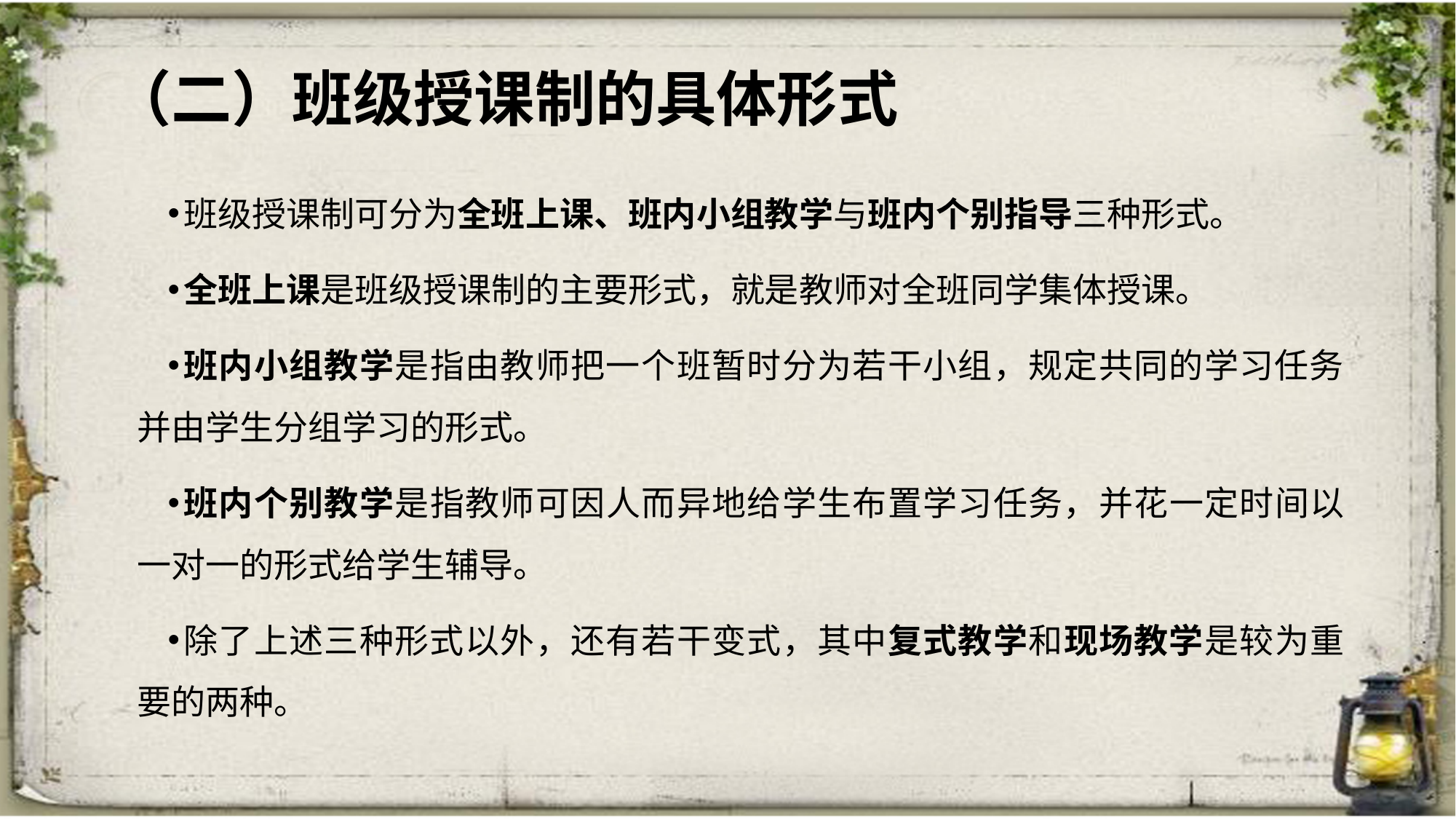

# （二）班级授课制的具体形式
班级授课制可分为全班上课、班内小组教学与班内个别指导三种形式。
全班上课是班级授课制的主要形式，就是教师对全班同学集体授课。
班内小组教学是指由教师把一个班暂时分为若干小组，规定共同的学习任务并由学生分组学习的形式。
班内个别教学是指教师可因人而异地给学生布置学习任务，并花一定时间以一对一的形式给学生辅导。
除了上述三种形式以外，还有若干变式，其中复式教学和现场教学是较为重要的两种。